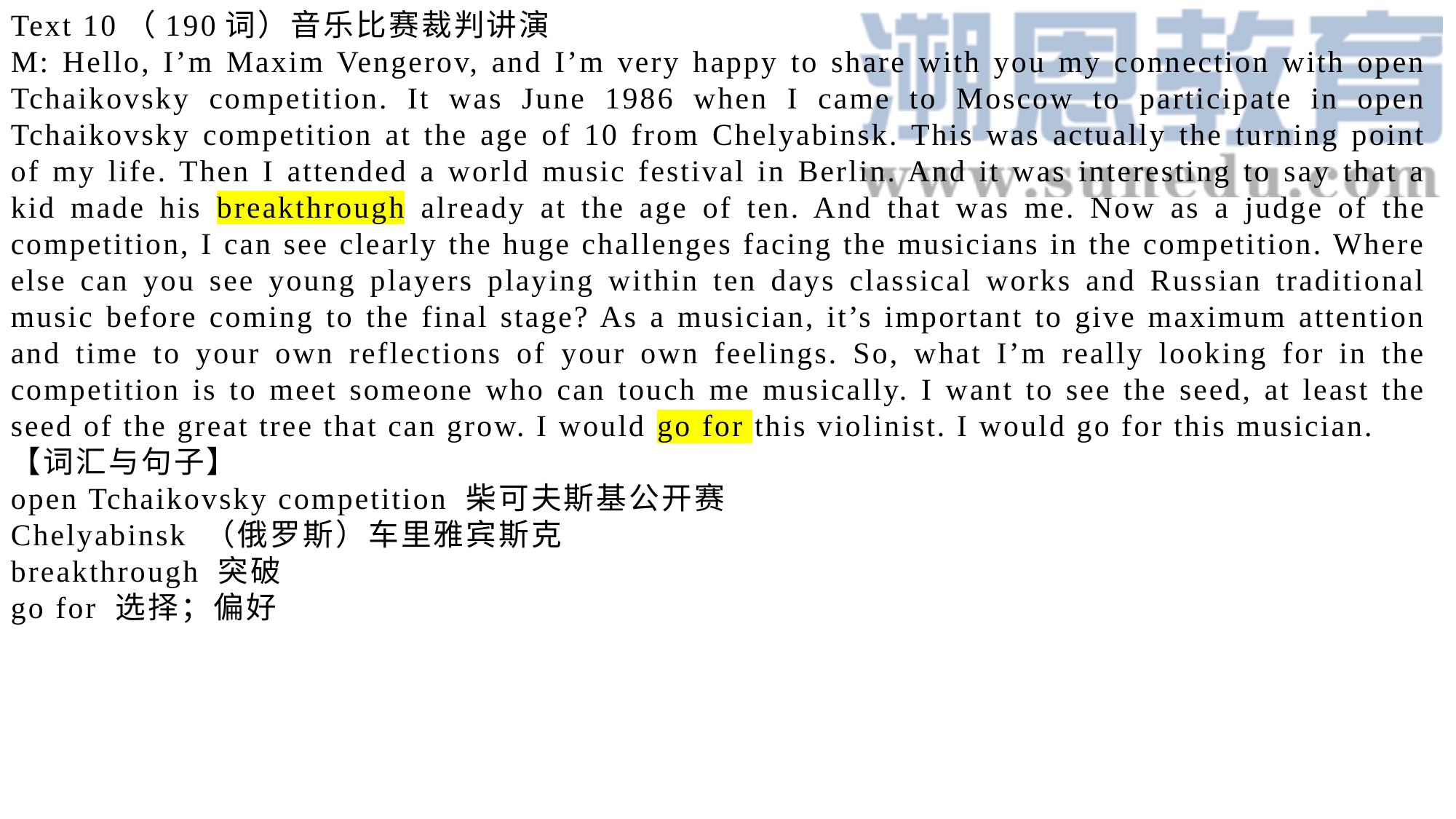

Text 10（190词）音乐比赛裁判讲演
M: Hello, I’m Maxim Vengerov, and I’m very happy to share with you my connection with open Tchaikovsky competition. It was June 1986 when I came to Moscow to participate in open Tchaikovsky competition at the age of 10 from Chelyabinsk. This was actually the turning point of my life. Then I attended a world music festival in Berlin. And it was interesting to say that a kid made his breakthrough already at the age of ten. And that was me. Now as a judge of the competition, I can see clearly the huge challenges facing the musicians in the competition. Where else can you see young players playing within ten days classical works and Russian traditional music before coming to the final stage? As a musician, it’s important to give maximum attention and time to your own reflections of your own feelings. So, what I’m really looking for in the competition is to meet someone who can touch me musically. I want to see the seed, at least the seed of the great tree that can grow. I would go for this violinist. I would go for this musician.
【词汇与句子】
open Tchaikovsky competition 柴可夫斯基公开赛
Chelyabinsk （俄罗斯）车里雅宾斯克
breakthrough 突破
go for 选择；偏好